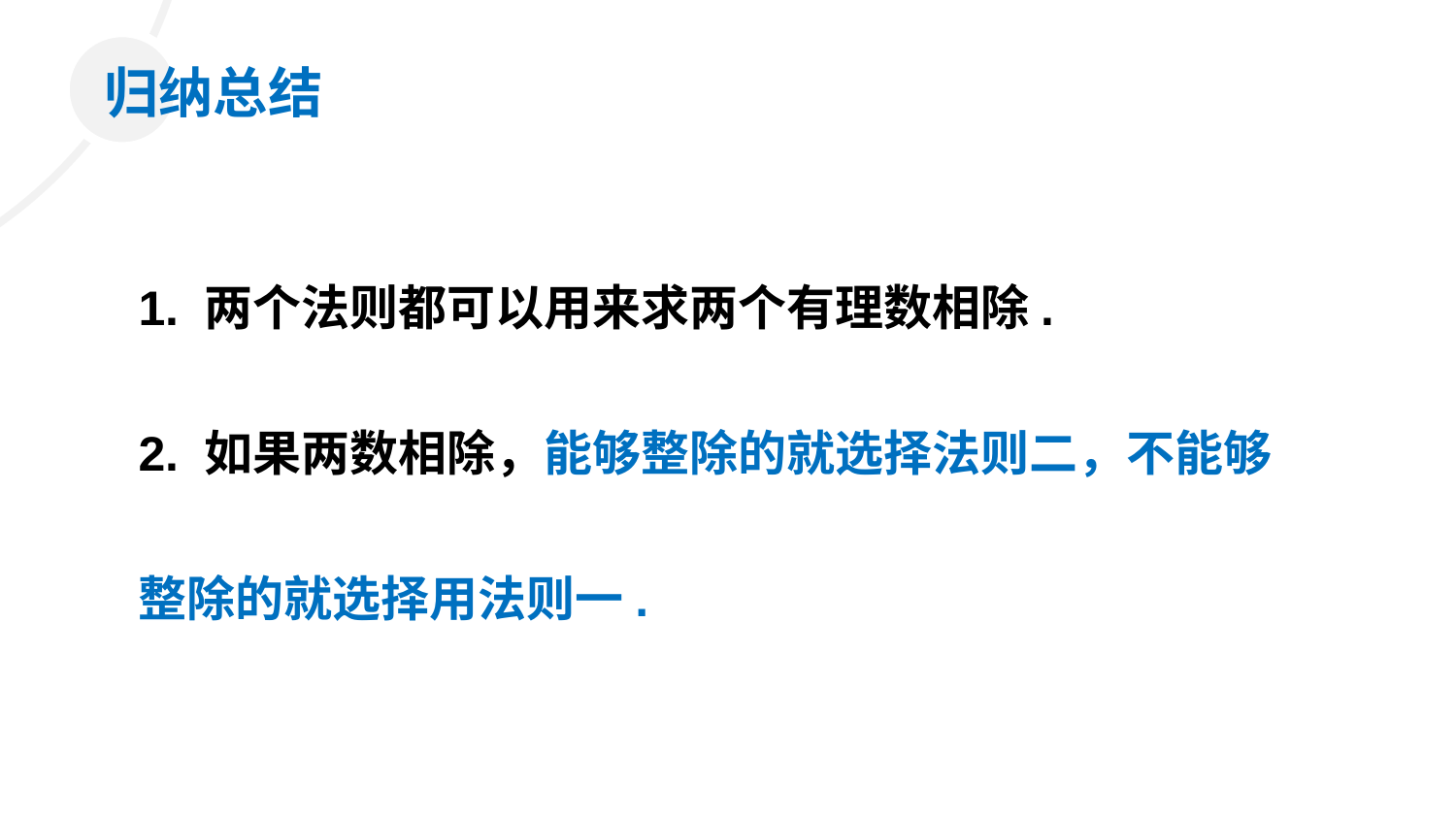

归纳总结
1. 两个法则都可以用来求两个有理数相除.
2. 如果两数相除，能够整除的就选择法则二，不能够整除的就选择用法则一.